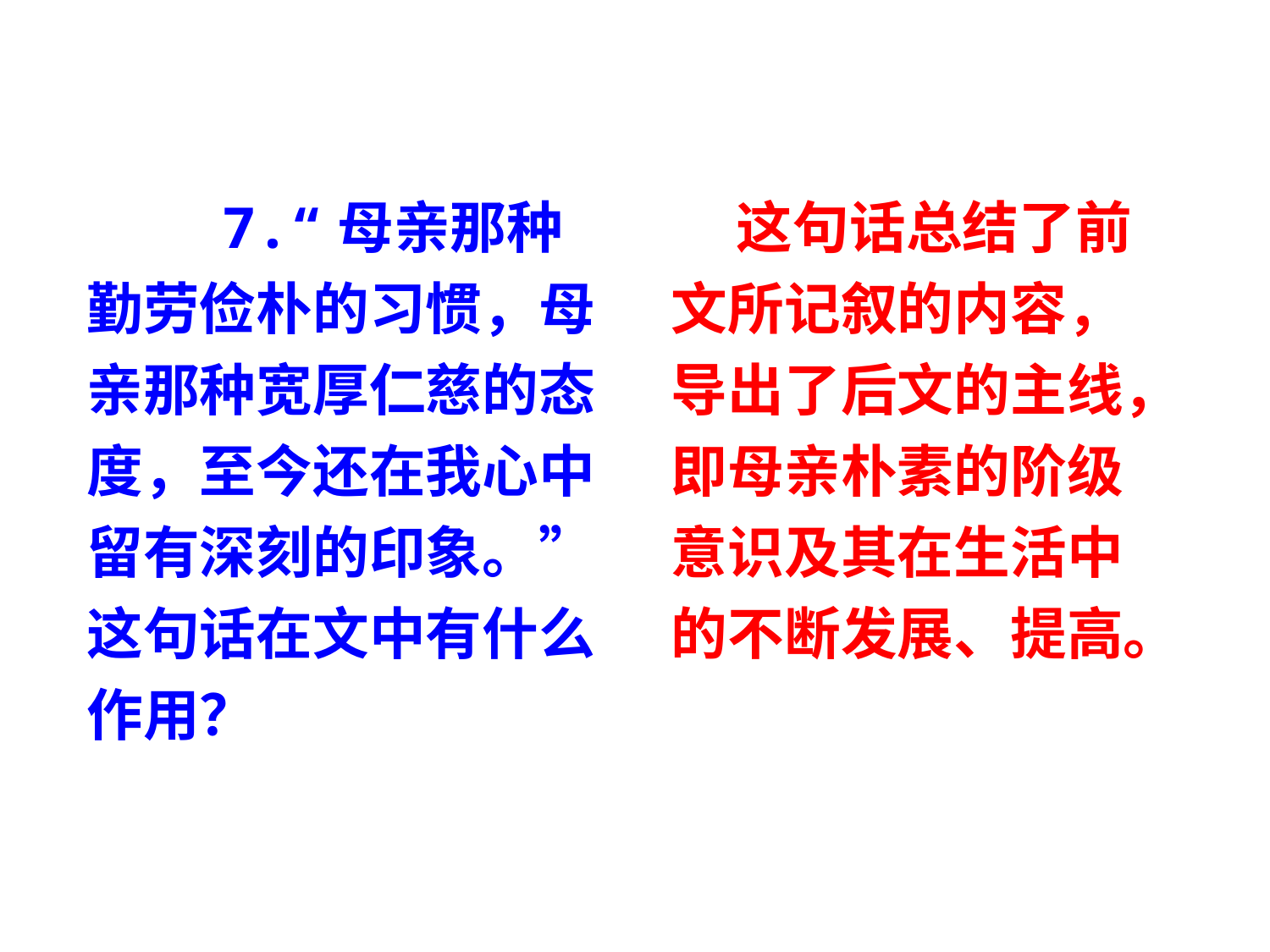

7.“母亲那种勤劳俭朴的习惯，母亲那种宽厚仁慈的态度，至今还在我心中留有深刻的印象。”这句话在文中有什么作用？
    这句话总结了前文所记叙的内容，导出了后文的主线，即母亲朴素的阶级意识及其在生活中的不断发展、提高。